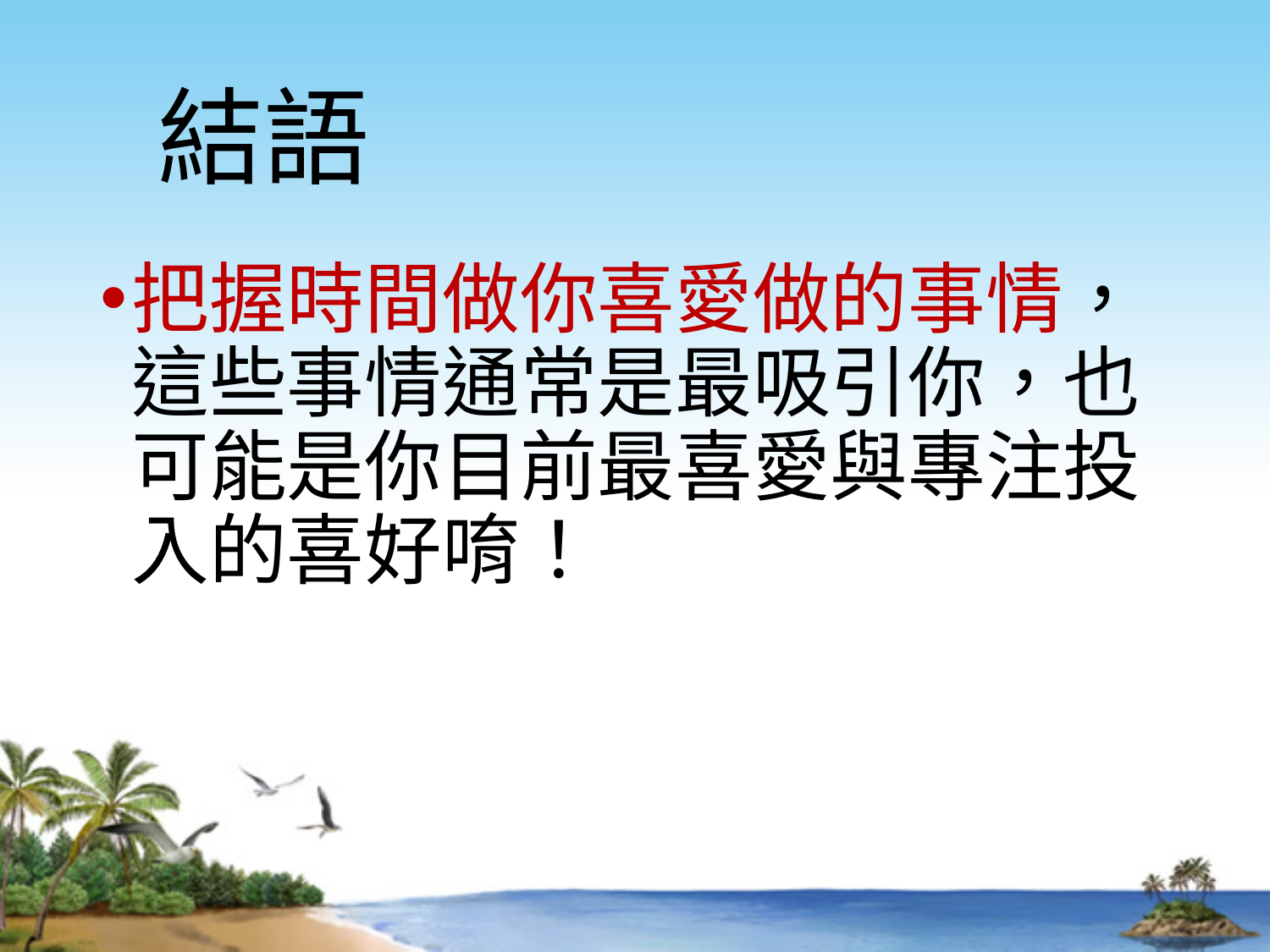

# 結語
把握時間做你喜愛做的事情，這些事情通常是最吸引你，也可能是你目前最喜愛與專注投入的喜好唷！